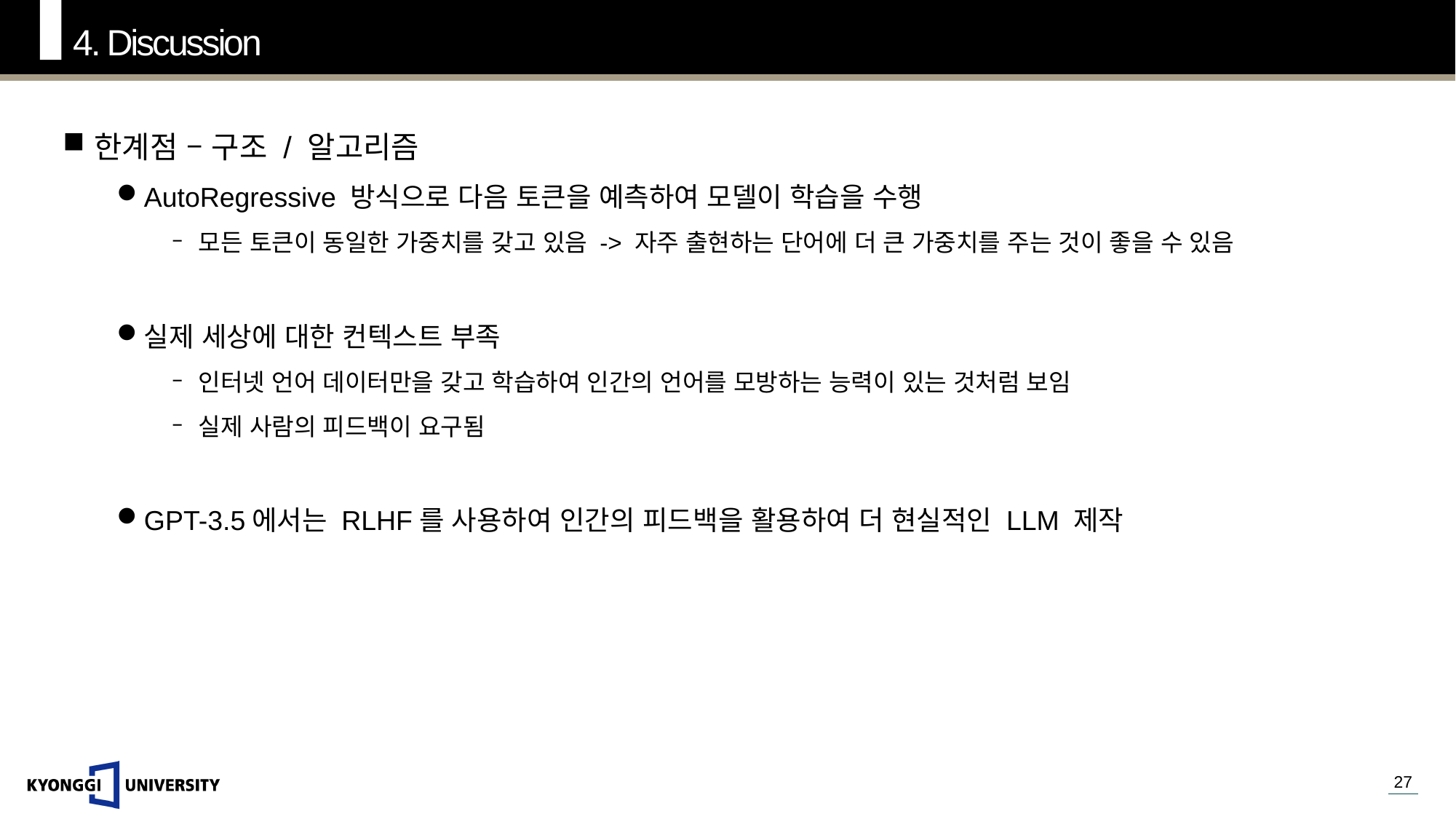

4. Discussion
한계점 – 구조 / 알고리즘
AutoRegressive 방식으로 다음 토큰을 예측하여 모델이 학습을 수행
모든 토큰이 동일한 가중치를 갖고 있음 -> 자주 출현하는 단어에 더 큰 가중치를 주는 것이 좋을 수 있음

실제 세상에 대한 컨텍스트 부족
인터넷 언어 데이터만을 갖고 학습하여 인간의 언어를 모방하는 능력이 있는 것처럼 보임
실제 사람의 피드백이 요구됨

GPT-3.5에서는 RLHF를 사용하여 인간의 피드백을 활용하여 더 현실적인 LLM 제작